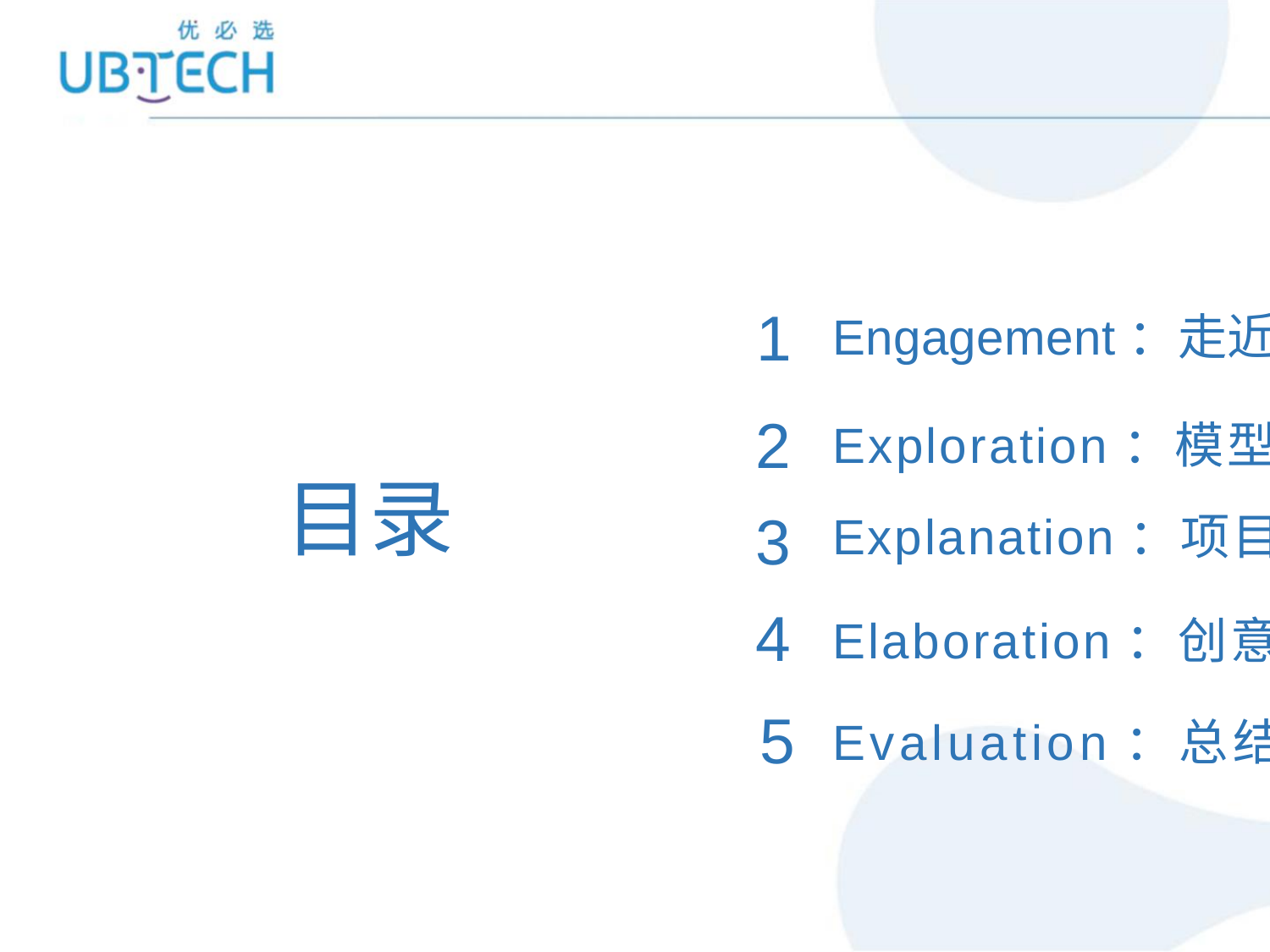

1
Engagement：走近动物
2
3
4
5
Exploration：模型设计
Explanation：项目制作
目录
Elaboration：创意拓展
Evaluation：总结评价